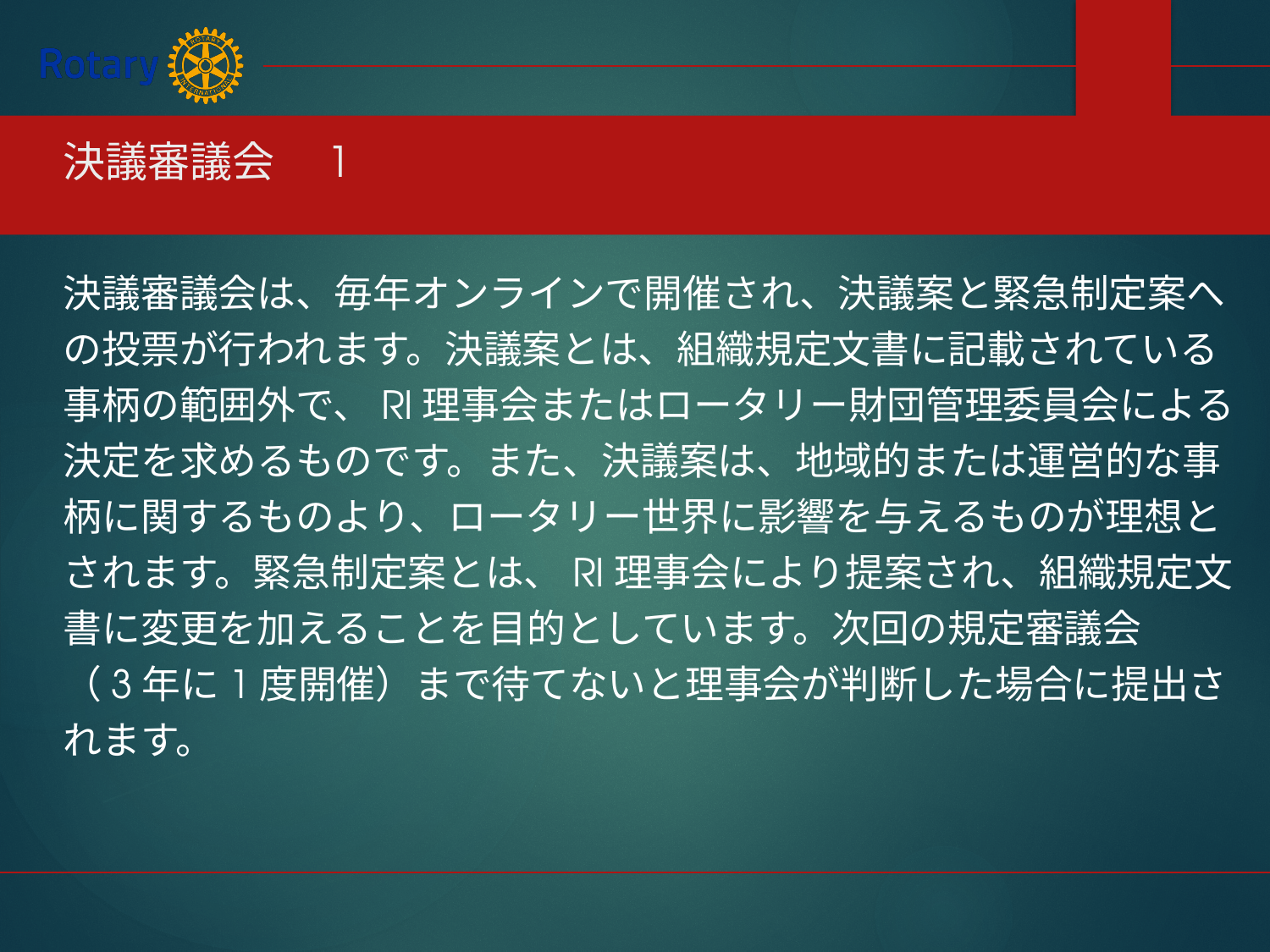

# 決議審議会　1
決議審議会は、毎年オンラインで開催され、決議案と緊急制定案への投票が行われます。決議案とは、組織規定文書に記載されている事柄の範囲外で、RI理事会またはロータリー財団管理委員会による決定を求めるものです。また、決議案は、地域的または運営的な事柄に関するものより、ロータリー世界に影響を与えるものが理想とされます。緊急制定案とは、RI理事会により提案され、組織規定文書に変更を加えることを目的としています。次回の規定審議会
（3年に1度開催）まで待てないと理事会が判断した場合に提出されます。